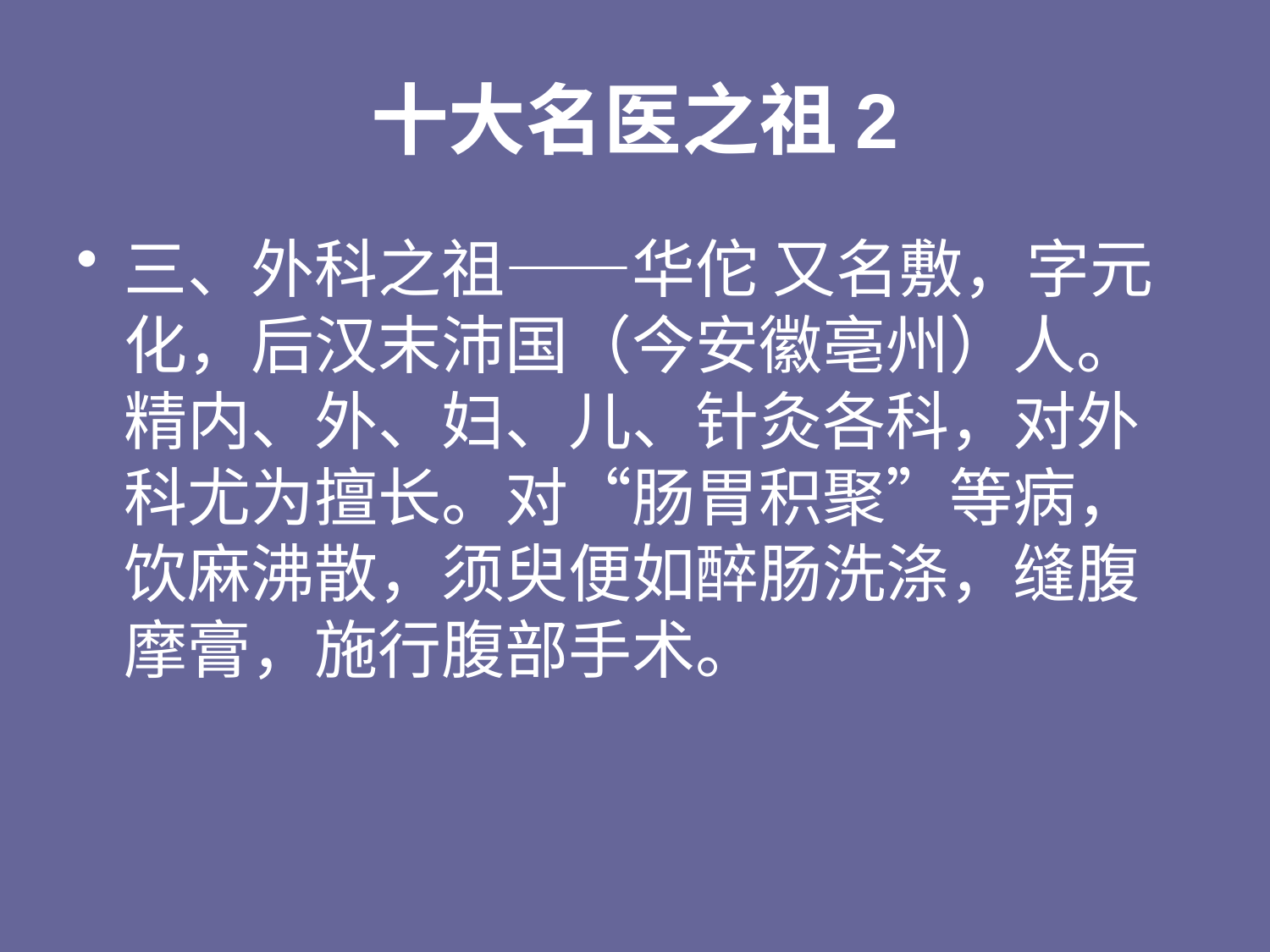

# 十大名医之祖2
三、外科之祖——华佗 又名敷，字元化，后汉末沛国（今安徽亳州）人。精内、外、妇、儿、针灸各科，对外科尤为擅长。对“肠胃积聚”等病，饮麻沸散，须臾便如醉肠洗涤，缝腹摩膏，施行腹部手术。